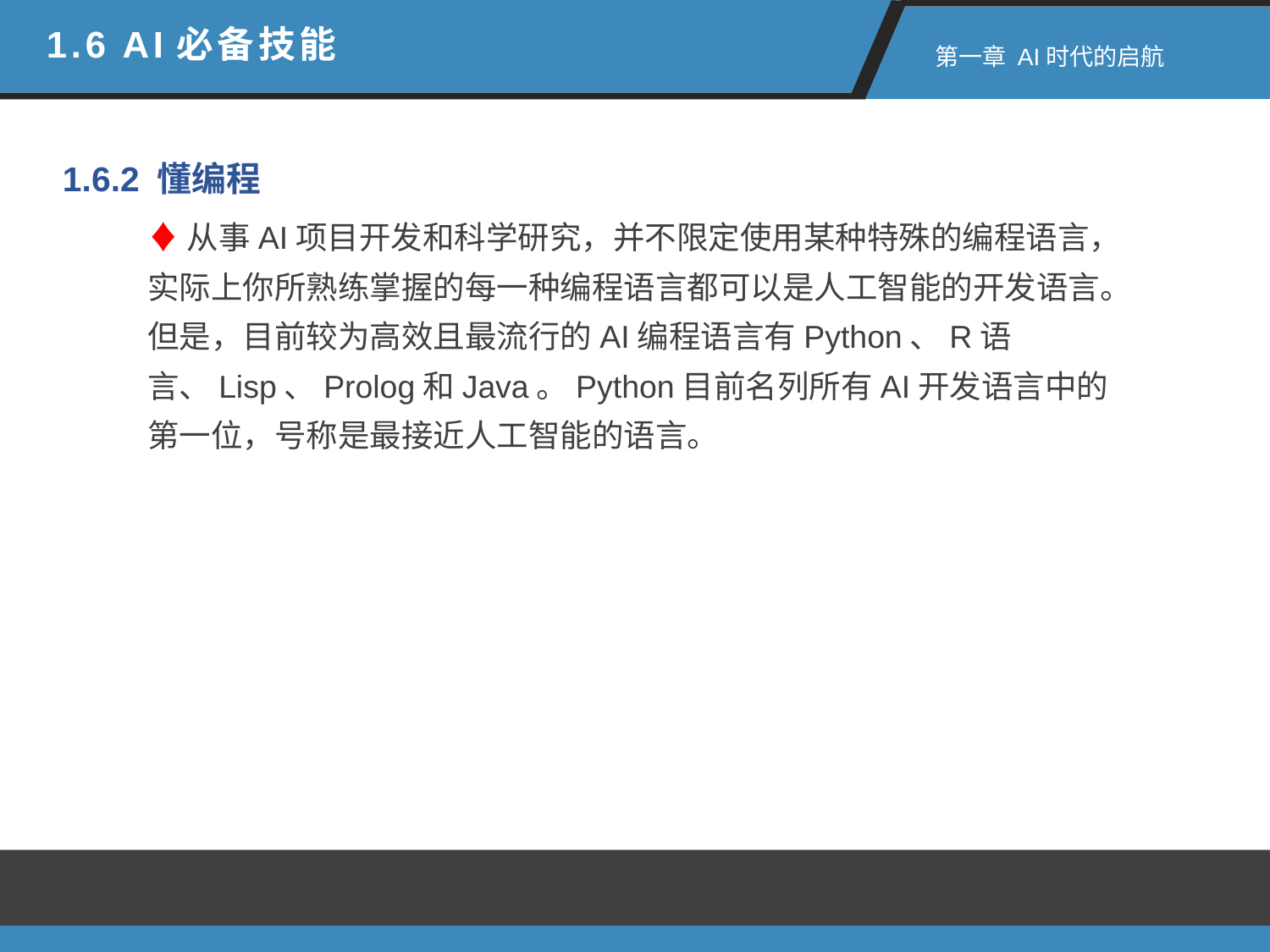

1.6 AI必备技能
  第一章 AI时代的启航
1.6.2 懂编程
♦从事AI项目开发和科学研究，并不限定使用某种特殊的编程语言，实际上你所熟练掌握的每一种编程语言都可以是人工智能的开发语言。但是，目前较为高效且最流行的AI编程语言有Python、R语言、Lisp、Prolog和Java。Python目前名列所有AI开发语言中的第一位，号称是最接近人工智能的语言。